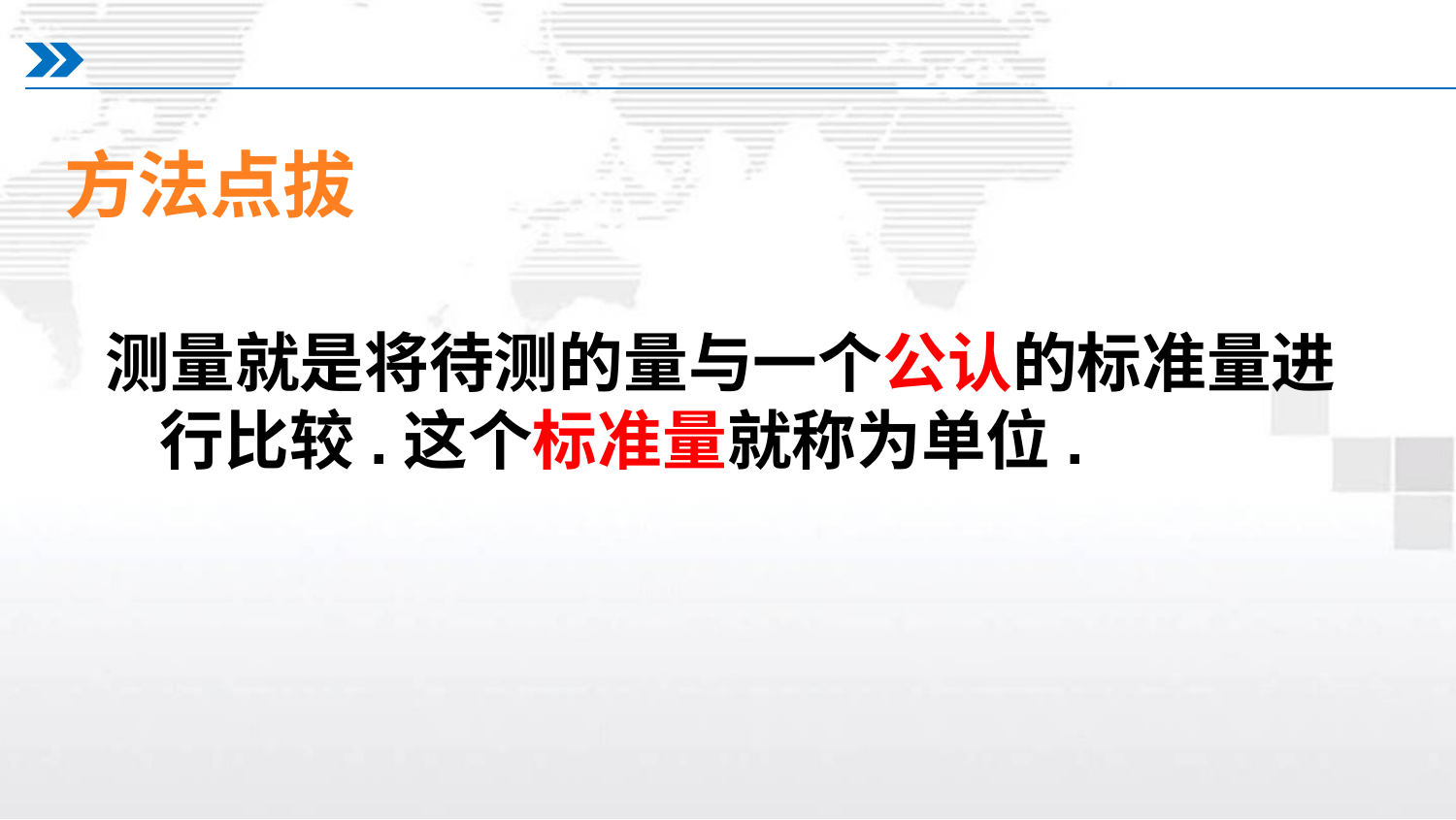

方法点拔
测量就是将待测的量与一个公认的标准量进行比较.这个标准量就称为单位.